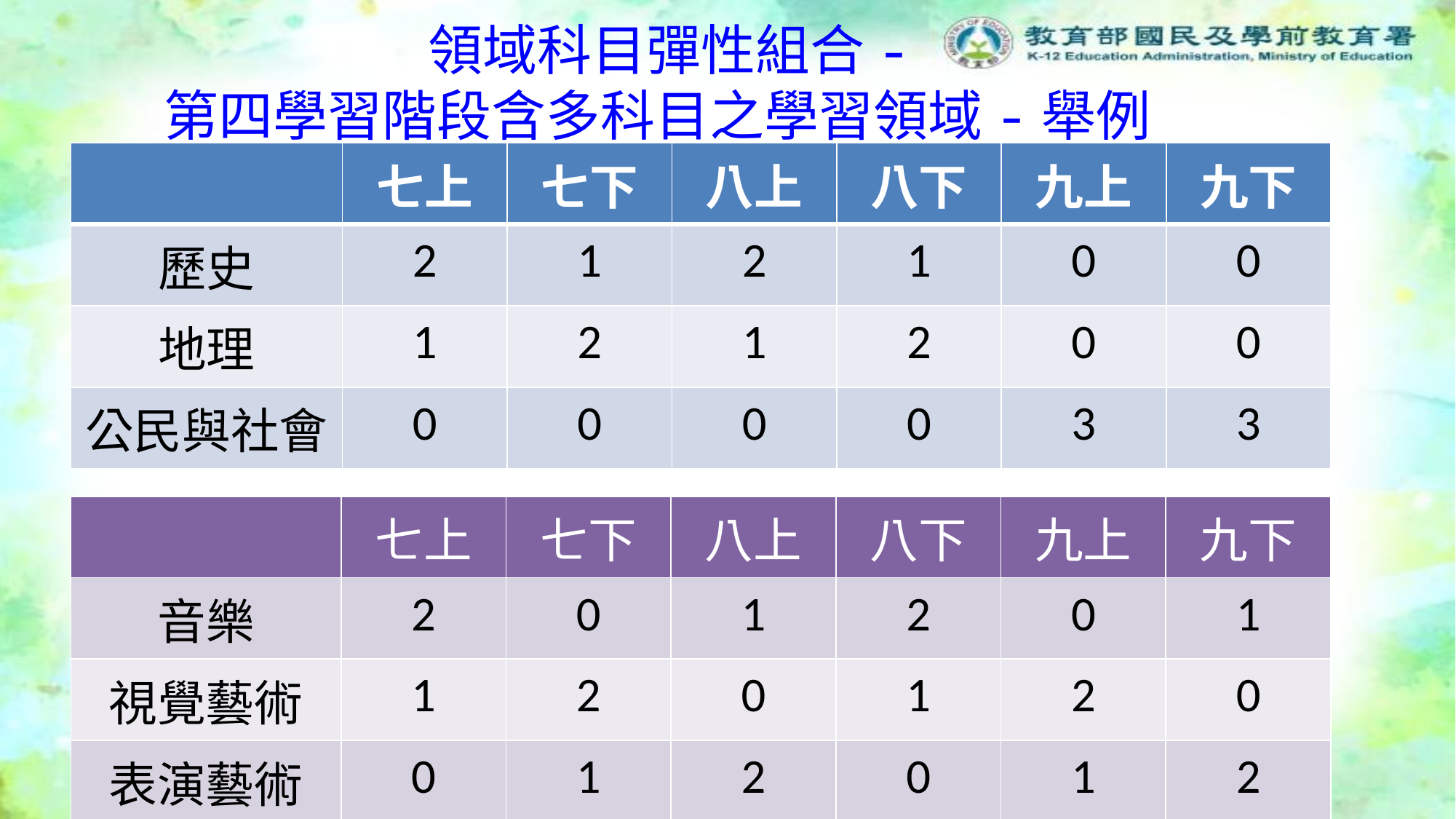

# 領域科目彈性組合- 第四學習階段含多科目之學習領域-舉例
|  | 七上 | 七下 | 八上 | 八下 | 九上 | 九下 |
| --- | --- | --- | --- | --- | --- | --- |
| 歷史 | 2 | 1 | 2 | 1 | 0 | 0 |
| 地理 | 1 | 2 | 1 | 2 | 0 | 0 |
| 公民與社會 | 0 | 0 | 0 | 0 | 3 | 3 |
|  | 七上 | 七下 | 八上 | 八下 | 九上 | 九下 |
| --- | --- | --- | --- | --- | --- | --- |
| 音樂 | 2 | 0 | 1 | 2 | 0 | 1 |
| 視覺藝術 | 1 | 2 | 0 | 1 | 2 | 0 |
| 表演藝術 | 0 | 1 | 2 | 0 | 1 | 2 |